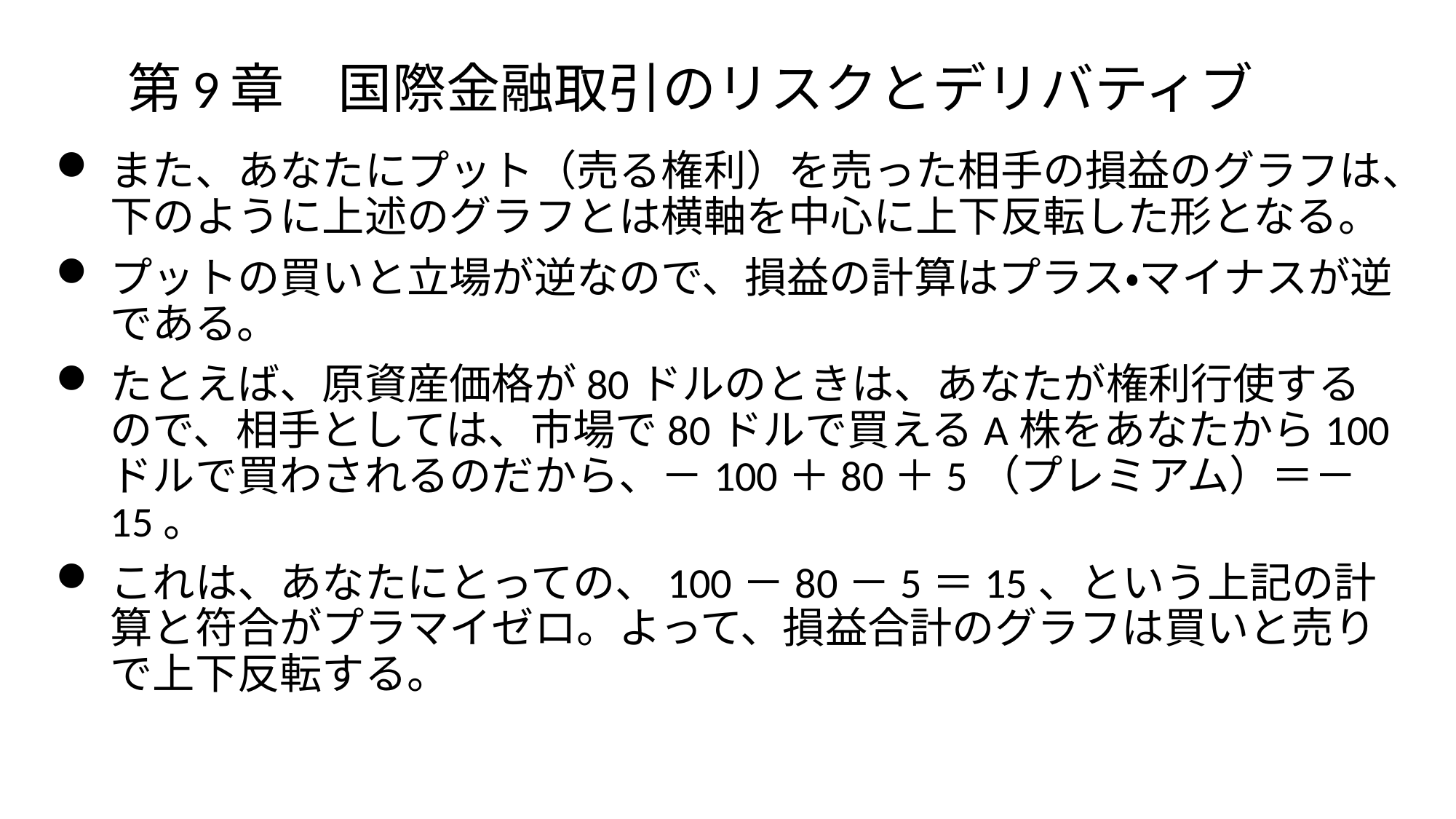

# 第9章　国際金融取引のリスクとデリバティブ
また、あなたにプット（売る権利）を売った相手の損益のグラフは、下のように上述のグラフとは横軸を中心に上下反転した形となる。
プットの買いと立場が逆なので、損益の計算はプラス・マイナスが逆である。
たとえば、原資産価格が80ドルのときは、あなたが権利行使するので、相手としては、市場で80ドルで買えるA株をあなたから100ドルで買わされるのだから、－100＋80＋5（プレミアム）＝－15。
これは、あなたにとっての、100－80－5＝15、という上記の計算と符合がプラマイゼロ。よって、損益合計のグラフは買いと売りで上下反転する。